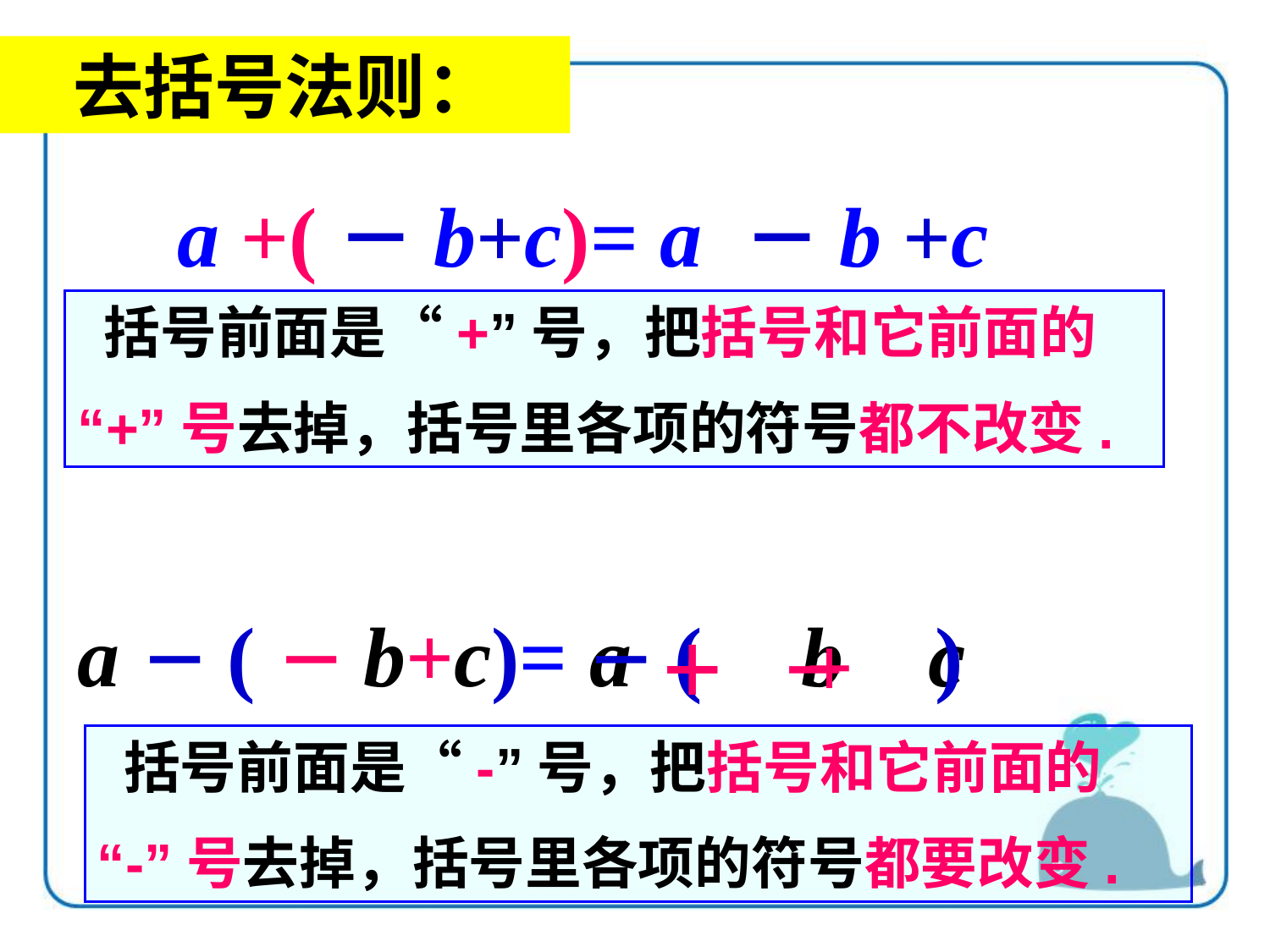

去括号法则：
a +(－b+c)= a －b +c
 括号前面是“+”号，把括号和它前面的
“+”号去掉，括号里各项的符号都不改变.
a－(－b+c)= a        b    c
 －(           )
－   +
＋   －
 括号前面是“-”号，把括号和它前面的
“-”号去掉，括号里各项的符号都要改变.